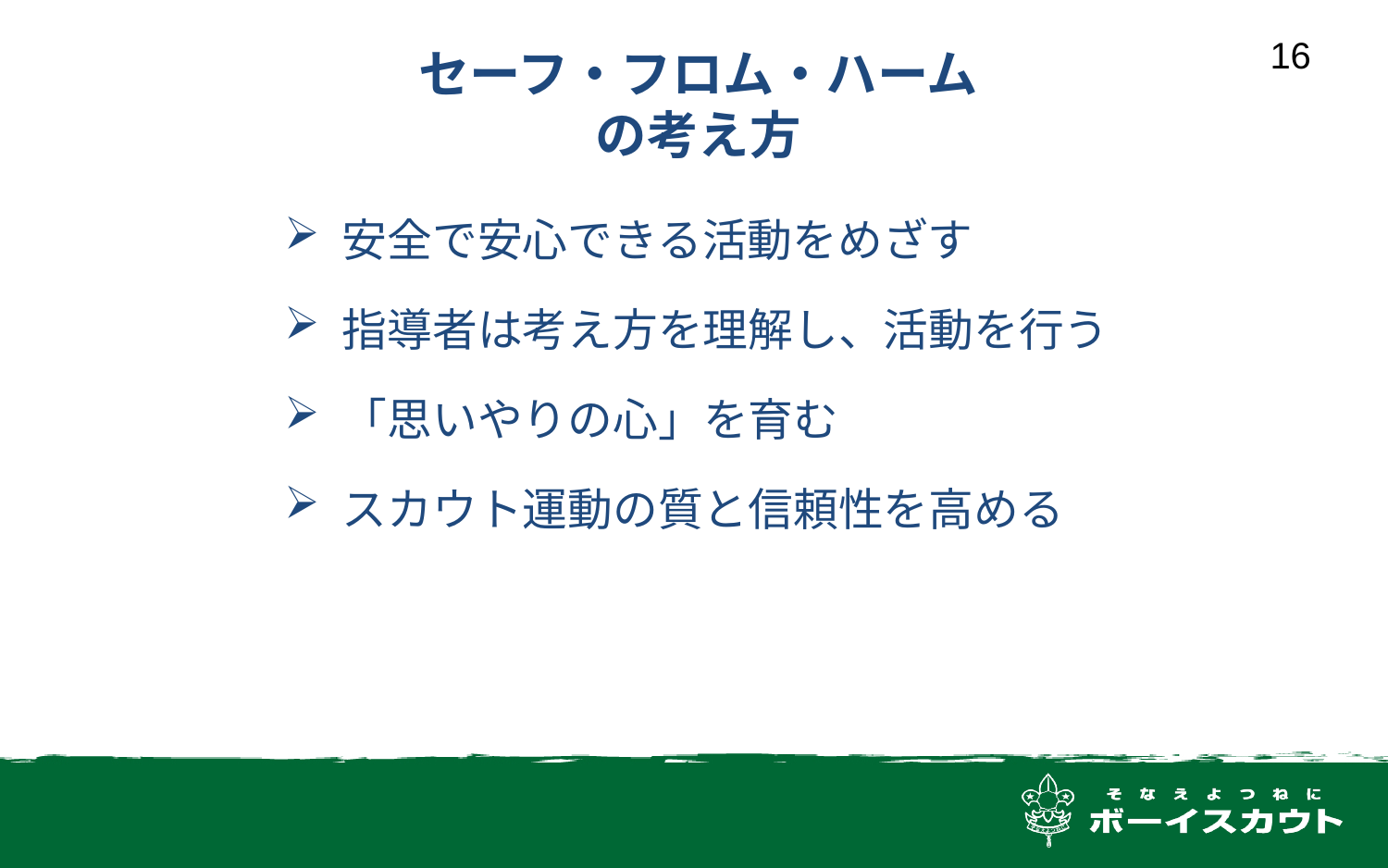

セーフ・フロム・ハーム
の考え方
16
安全で安心できる活動をめざす
指導者は考え方を理解し、活動を行う
「思いやりの心」を育む
スカウト運動の質と信頼性を高める